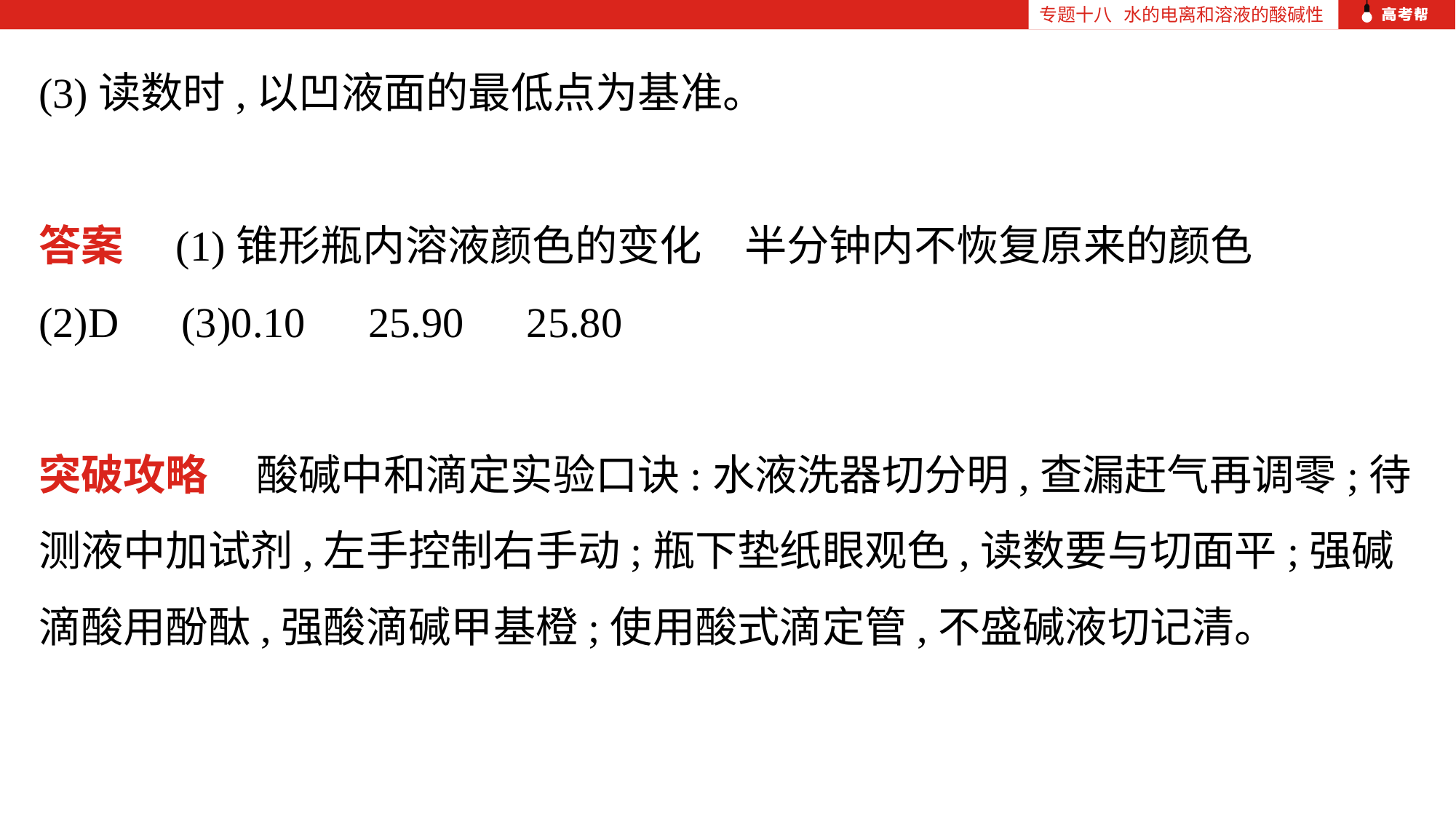

专题十八   水的电离和溶液的酸碱性

(3)读数时,以凹液面的最低点为基准。

答案　(1)锥形瓶内溶液颜色的变化　半分钟内不恢复原来的颜色　(2)D　(3)0.10　25.90　25.80

突破攻略     酸碱中和滴定实验口诀:水液洗器切分明,查漏赶气再调零;待测液中加试剂,左手控制右手动;瓶下垫纸眼观色,读数要与切面平;强碱滴酸用酚酞,强酸滴碱甲基橙;使用酸式滴定管,不盛碱液切记清。